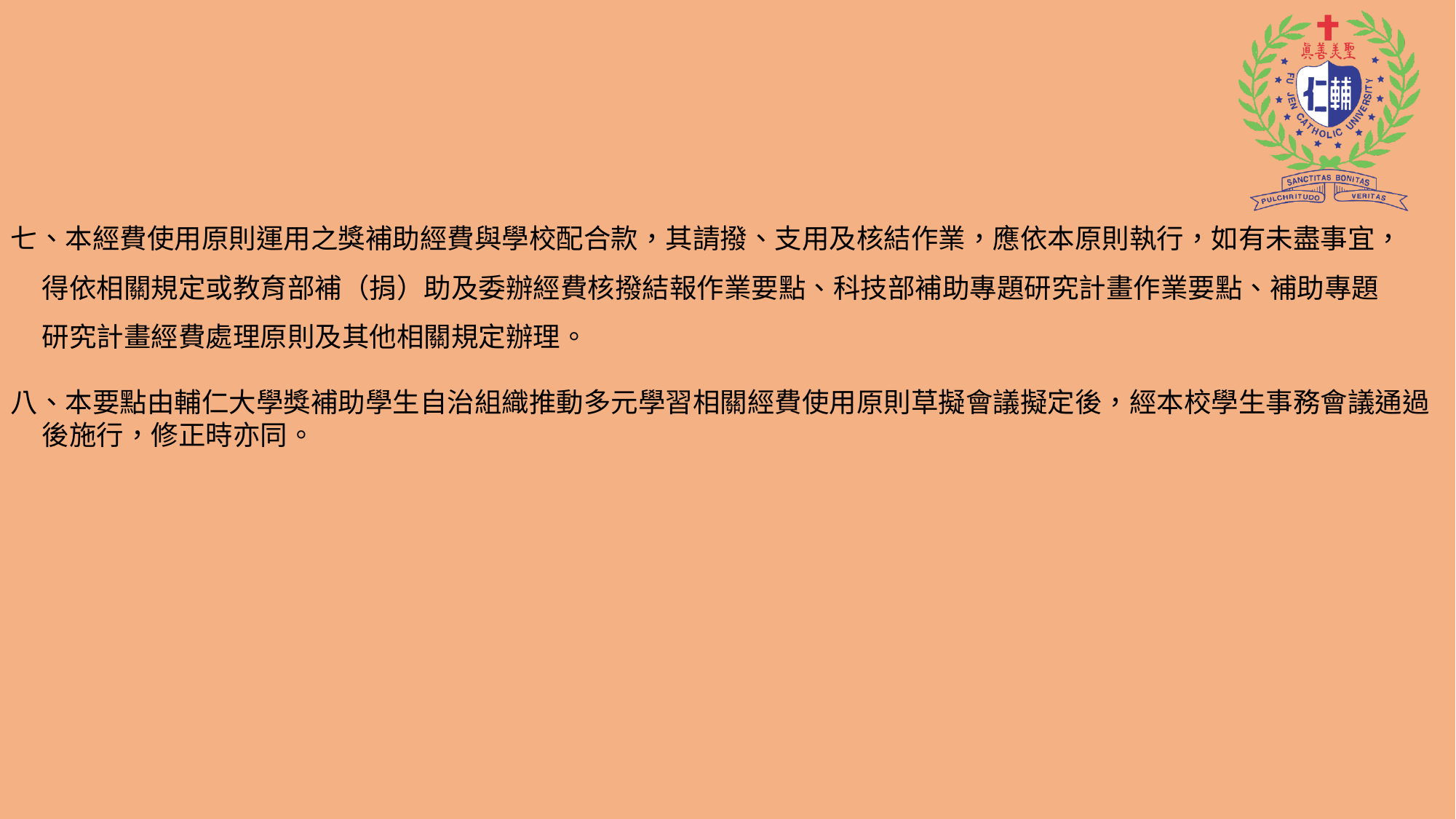

七、本經費使用原則運用之獎補助經費與學校配合款，其請撥、支用及核結作業，應依本原則執行，如有未盡事宜，
    得依相關規定或教育部補（捐）助及委辦經費核撥結報作業要點、科技部補助專題研究計畫作業要點、補助專題
    研究計畫經費處理原則及其他相關規定辦理。

八、本要點由輔仁大學獎補助學生自治組織推動多元學習相關經費使用原則草擬會議擬定後，經本校學生事務會議通過
    後施行，修正時亦同。